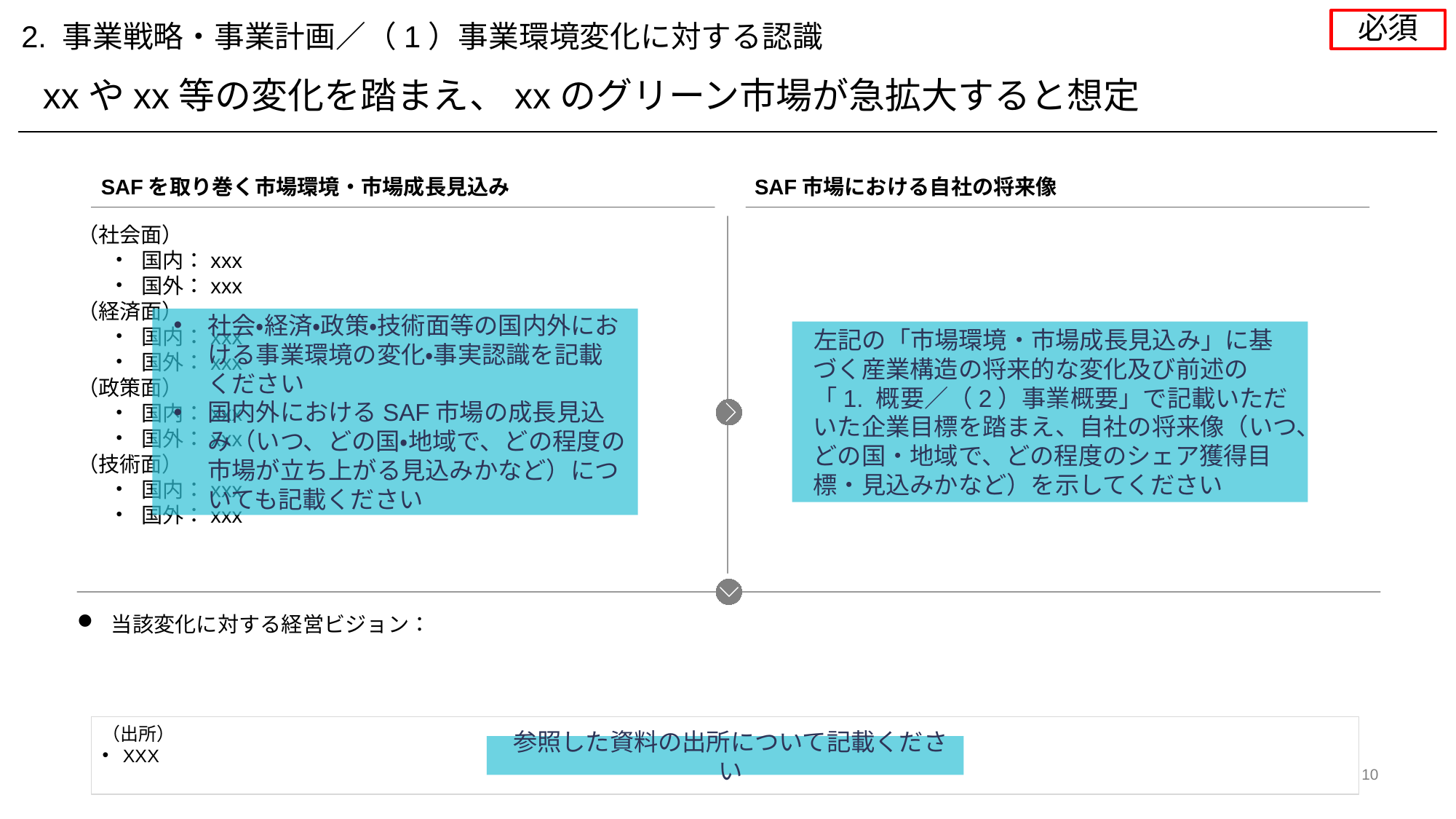

必須
2. 事業戦略・事業計画／（1）事業環境変化に対する認識
xxやxx等の変化を踏まえ、xxのグリーン市場が急拡大すると想定
SAFを取り巻く市場環境・市場成長見込み
SAF市場における自社の将来像
（社会面）
国内：xxx
国外：xxx
（経済面）
国内：xxx
国外：xxx
（政策面）
国内：xxx
国外：xxx
（技術面）
国内：xxx
国外：xxx
社会・経済・政策・技術面等の国内外における事業環境の変化・事実認識を記載ください
国内外におけるSAF市場の成長見込み（いつ、どの国・地域で、どの程度の市場が立ち上がる見込みかなど）についても記載ください
左記の「市場環境・市場成長見込み」に基づく産業構造の将来的な変化及び前述の「1. 概要／（2）事業概要」で記載いただいた企業目標を踏まえ、自社の将来像（いつ、どの国・地域で、どの程度のシェア獲得目標・見込みかなど）を示してください

当該変化に対する経営ビジョン：

（出所）
XXX
参照した資料の出所について記載ください